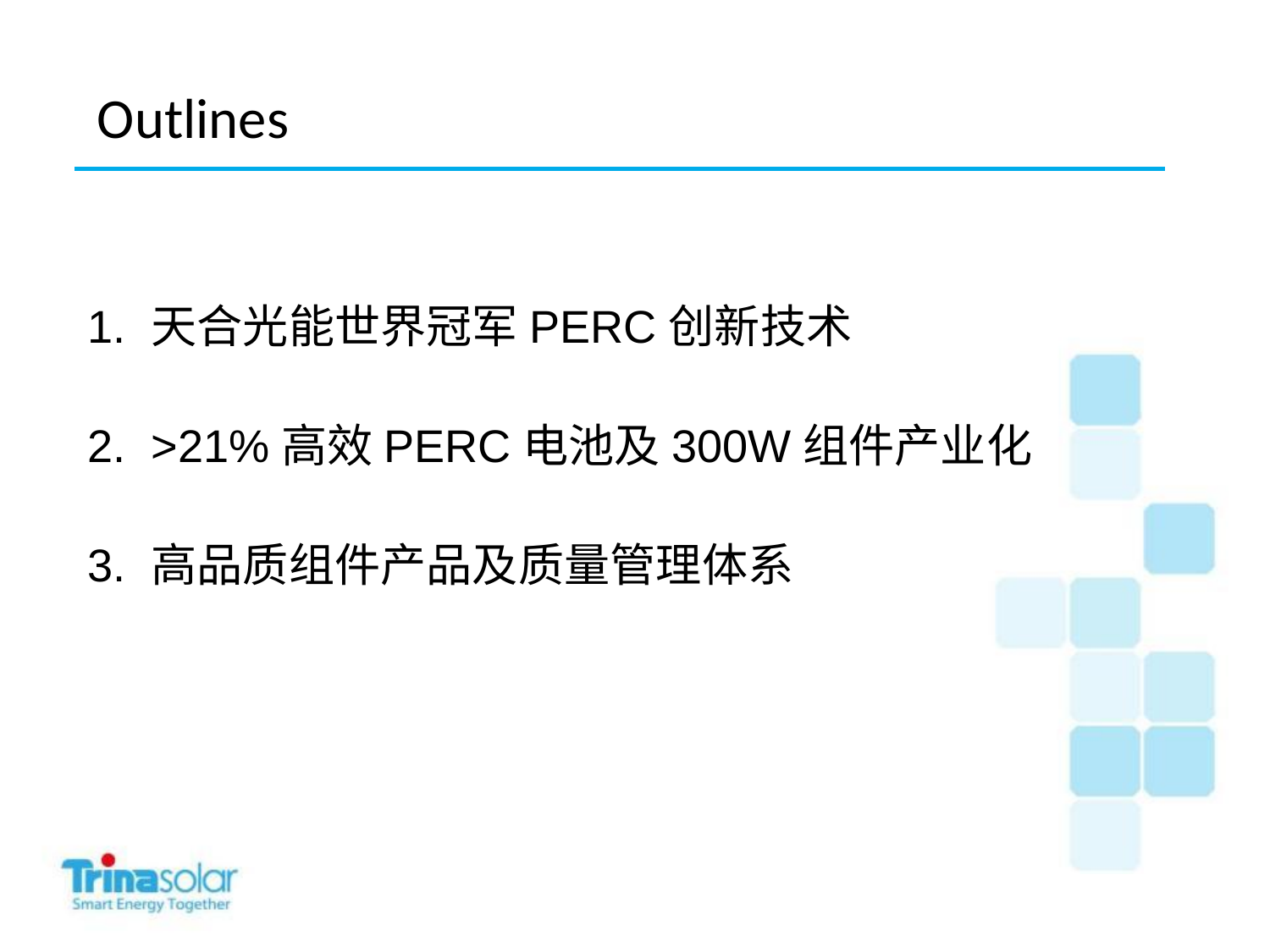

Outlines
天合光能世界冠军PERC创新技术
>21%高效PERC电池及300W组件产业化
高品质组件产品及质量管理体系